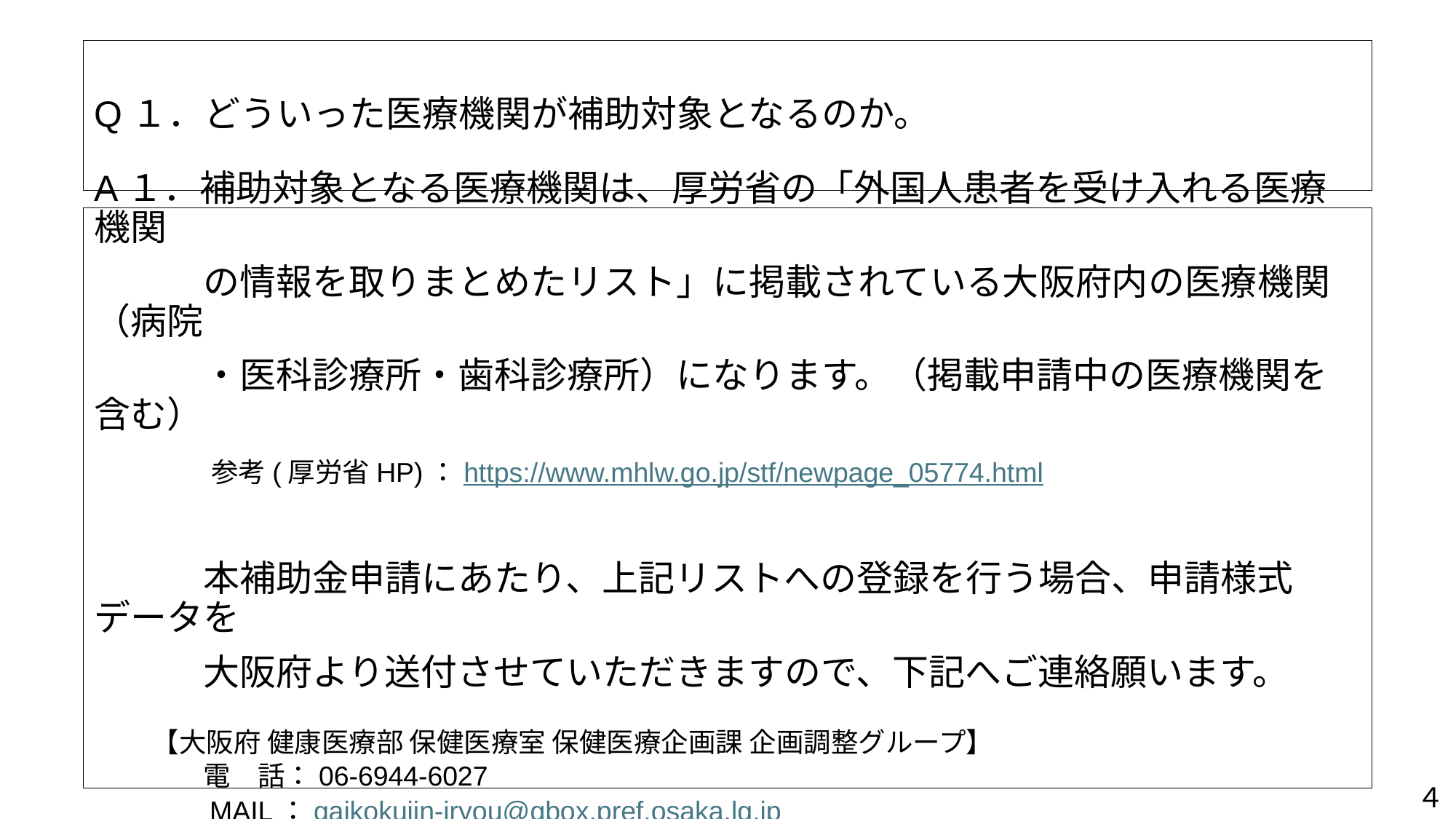

# Q１．どういった医療機関が補助対象となるのか。
A１．補助対象となる医療機関は、厚労省の「外国人患者を受け入れる医療機関
　　　の情報を取りまとめたリスト」に掲載されている大阪府内の医療機関（病院
　　　・医科診療所・歯科診療所）になります。（掲載申請中の医療機関を含む）
　　　 参考(厚労省HP)：https://www.mhlw.go.jp/stf/newpage_05774.html

　　　本補助金申請にあたり、上記リストへの登録を行う場合、申請様式データを
　　　大阪府より送付させていただきますので、下記へご連絡願います。

      【大阪府 健康医療部 保健医療室 保健医療企画課 企画調整グループ】
　　　電　話：06-6944-6027
　　　　MAIL：gaikokujin-iryou@gbox.pref.osaka.lg.jp
４